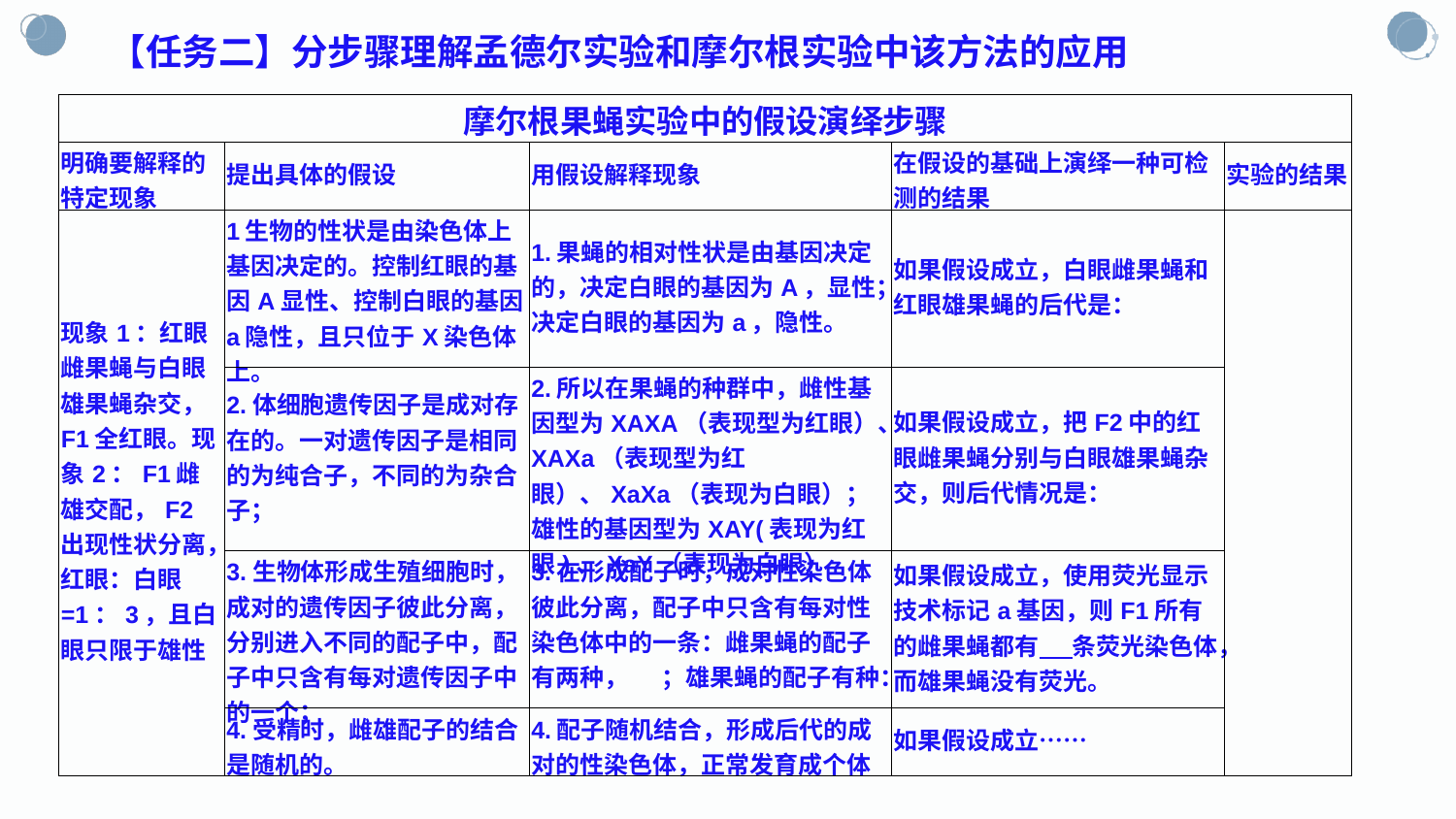

【任务二】分步骤理解孟德尔实验和摩尔根实验中该方法的应用
| 摩尔根果蝇实验中的假设演绎步骤 |  |  |  |  |
| --- | --- | --- | --- | --- |
| 明确要解释的特定现象 | 提出具体的假设 | 用假设解释现象 | 在假设的基础上演绎一种可检测的结果 | 实验的结果 |
| 现象1：红眼雌果蝇与白眼雄果蝇杂交，F1全红眼。现象2：F1雌雄交配，F2出现性状分离，红眼：白眼=1：3，且白眼只限于雄性 | 1生物的性状是由染色体上基因决定的。控制红眼的基因A显性、控制白眼的基因a隐性，且只位于X染色体上。 | 1.果蝇的相对性状是由基因决定的，决定白眼的基因为A，显性；决定白眼的基因为a，隐性。 | 如果假设成立，白眼雌果蝇和红眼雄果蝇的后代是： |  |
|  | 2.体细胞遗传因子是成对存在的。一对遗传因子是相同的为纯合子，不同的为杂合子； | 2.所以在果蝇的种群中，雌性基因型为XAXA（表现型为红眼）、XAXa（表现型为红眼）、XaXa（表现为白眼）；雄性的基因型为XAY(表现为红眼)、XaY（表现为白眼） | 如果假设成立，把F2中的红眼雌果蝇分别与白眼雄果蝇杂交，则后代情况是： |  |
|  | 3.生物体形成生殖细胞时，成对的遗传因子彼此分离，分别进入不同的配子中，配子中只含有每对遗传因子中的一个； | 3.在形成配子时，成对性染色体彼此分离，配子中只含有每对性染色体中的一条：雌果蝇的配子有两种， ；雄果蝇的配子有种： | 如果假设成立，使用荧光显示技术标记a基因，则F1所有的雌果蝇都有 条荧光染色体，而雄果蝇没有荧光。 |  |
|  | 4.受精时，雌雄配子的结合是随机的。 | 4.配子随机结合，形成后代的成对的性染色体，正常发育成个体 | 如果假设成立…… |  |